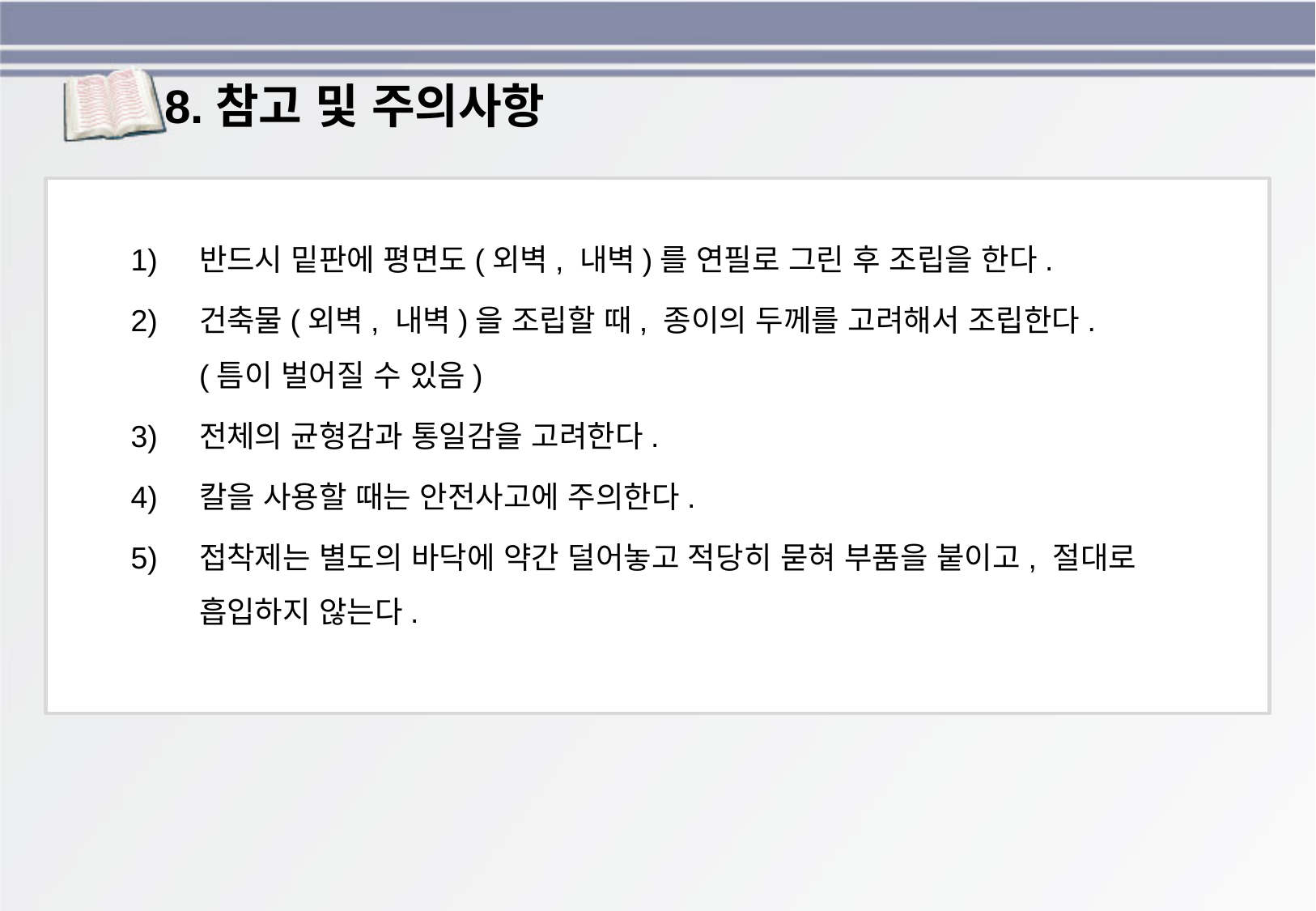

8.참고 및 주의사항
ㅏ
반드시 밑판에 평면도(외벽, 내벽)를 연필로 그린 후 조립을 한다.
건축물(외벽, 내벽)을 조립할 때, 종이의 두께를 고려해서 조립한다.
(틈이 벌어질 수 있음)
전체의 균형감과 통일감을 고려한다.
칼을 사용할 때는 안전사고에 주의한다.
접착제는 별도의 바닥에 약간 덜어놓고 적당히 묻혀 부품을 붙이고, 절대로 흡입하지 않는다.